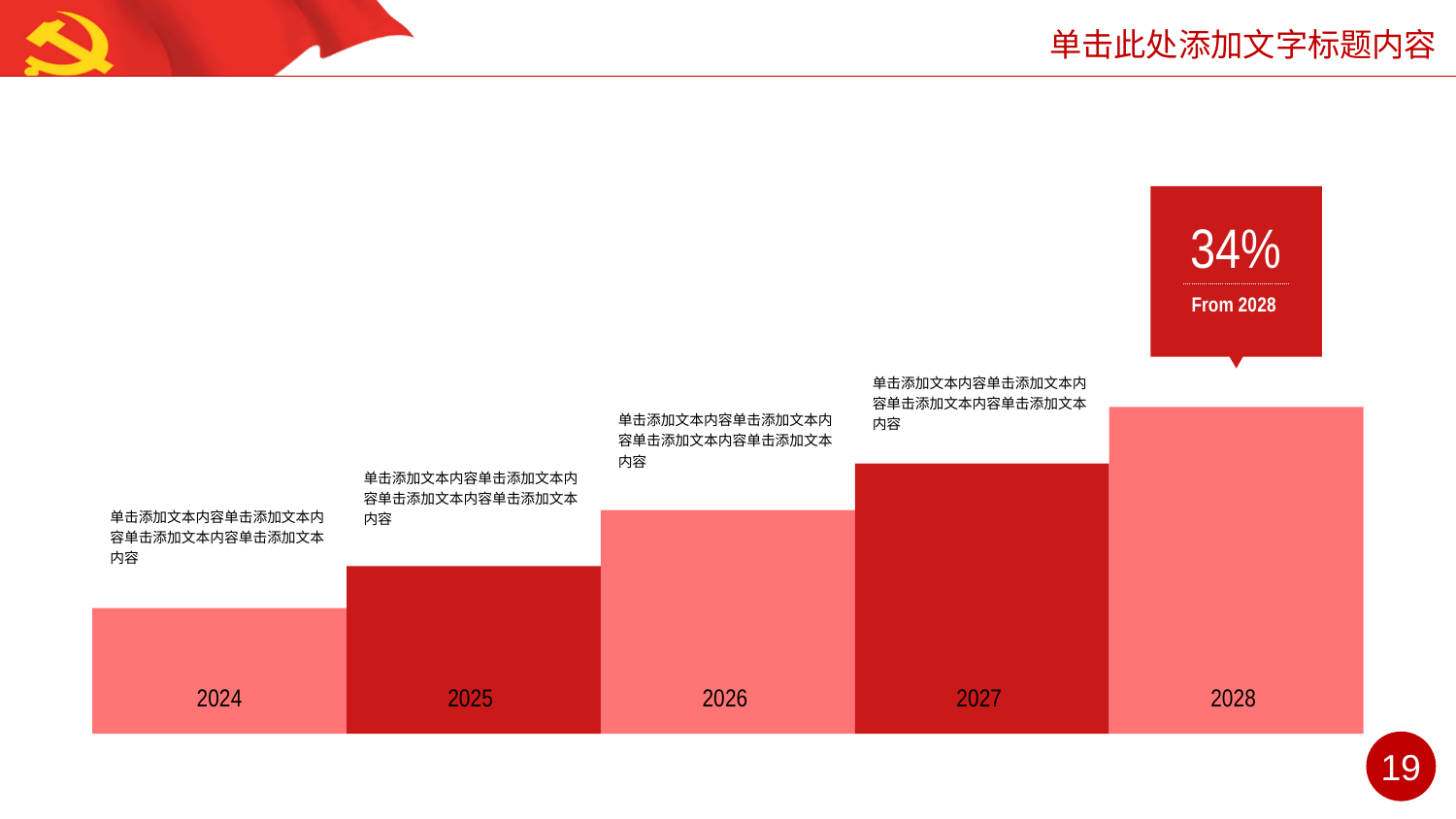

34%
From 2028
单击添加文本内容单击添加文本内容单击添加文本内容单击添加文本内容
单击添加文本内容单击添加文本内容单击添加文本内容单击添加文本内容

单击添加文本内容单击添加文本内容单击添加文本内容单击添加文本内容

单击添加文本内容单击添加文本内容单击添加文本内容单击添加文本内容

2024
2025
2026
2027
2028